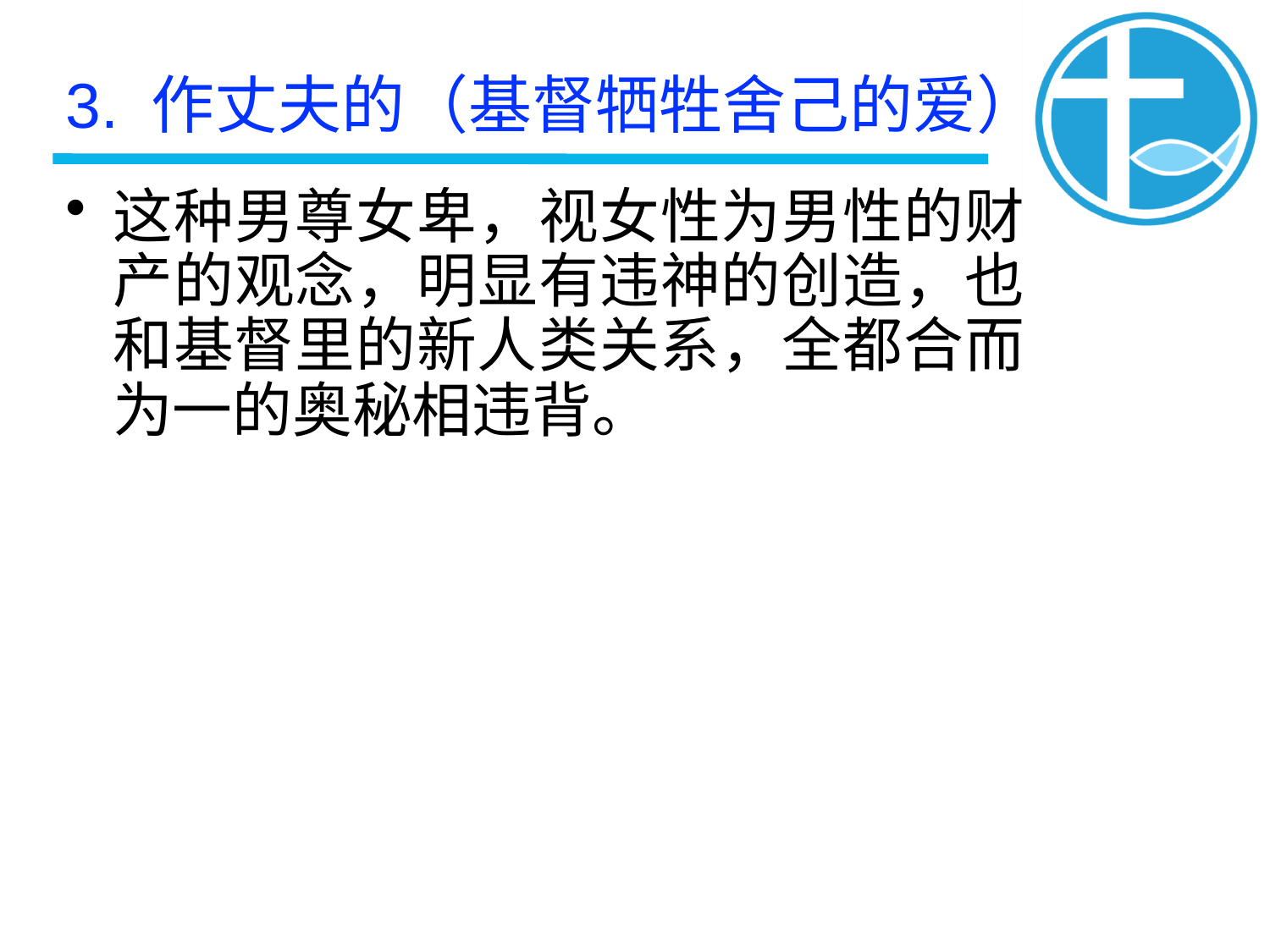

3. 作丈夫的（基督牺牲舍己的爱）
这种男尊女卑，视女性为男性的财产的观念，明显有违神的创造，也和基督里的新人类关系，全都合而为一的奥秘相违背。